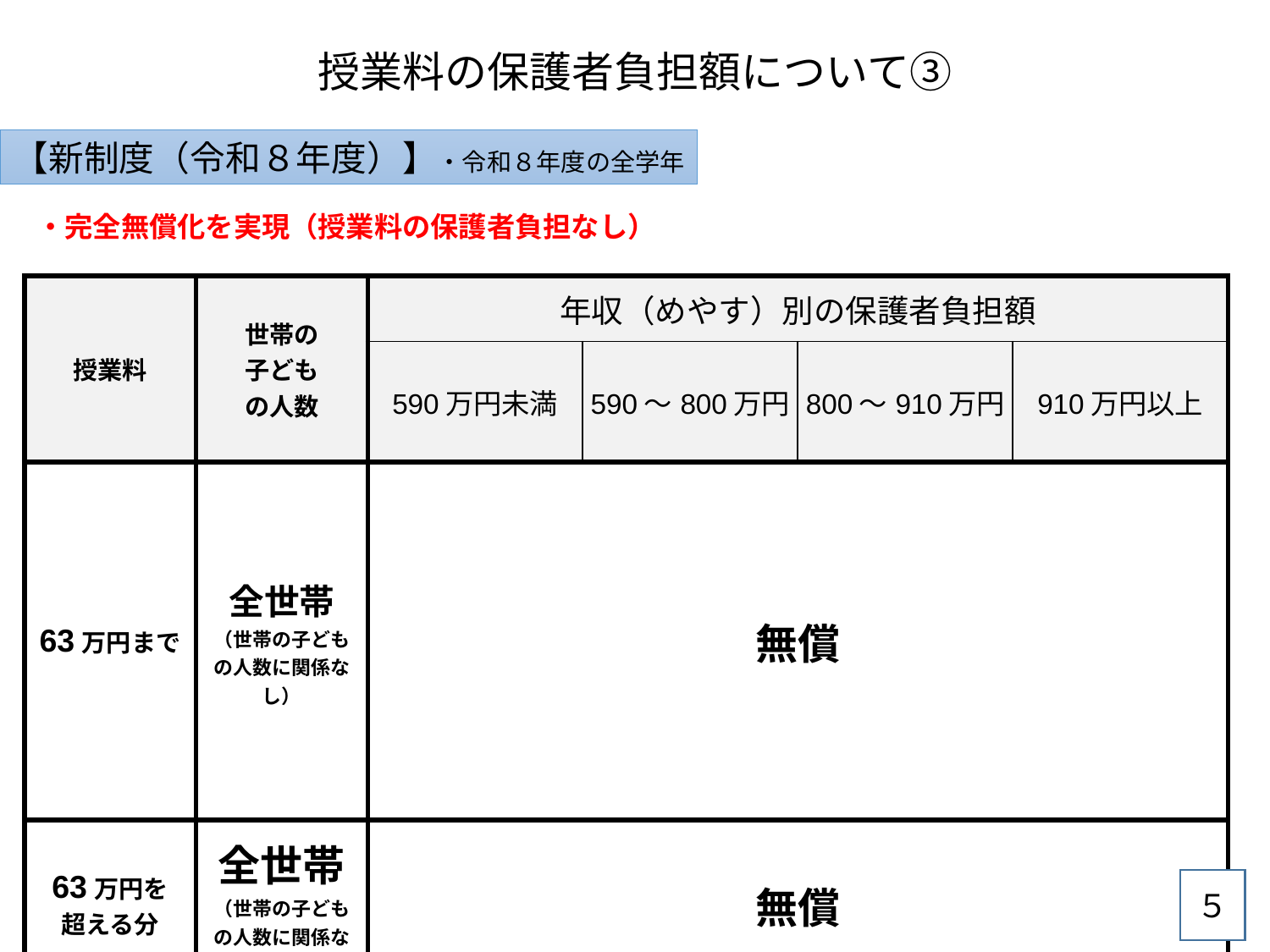

授業料の保護者負担額について③
【新制度（令和８年度）】・令和８年度の全学年
・完全無償化を実現（授業料の保護者負担なし）
| 授業料 | 世帯の 子ども の人数 | 年収（めやす）別の保護者負担額 |  |  |  |
| --- | --- | --- | --- | --- | --- |
|  |  | 590万円未満 | 590～800万円 | 800～910万円 | 910万円以上 |
| 63万円まで | 全世帯 （世帯の子どもの人数に関係なし） | 無償 |  |  |  |
| 63万円を 超える分 | 全世帯 （世帯の子どもの人数に関係なし） | 無償 |  |  |  |
５